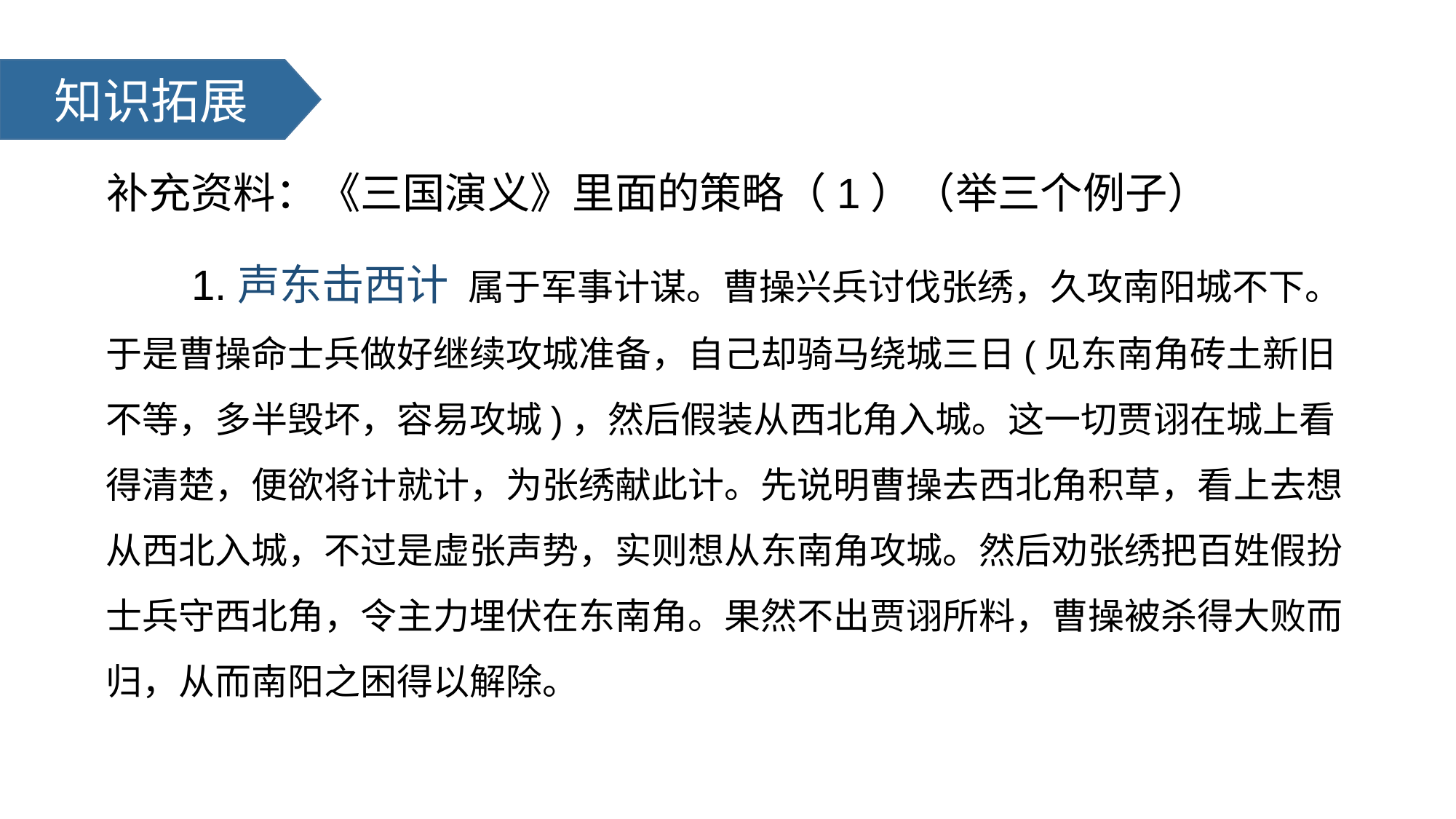

知识拓展
补充资料：《三国演义》里面的策略（1）（举三个例子）
1.声东击西计  属于军事计谋。曹操兴兵讨伐张绣，久攻南阳城不下。于是曹操命士兵做好继续攻城准备，自己却骑马绕城三日(见东南角砖土新旧不等，多半毁坏，容易攻城)，然后假装从西北角入城。这一切贾诩在城上看得清楚，便欲将计就计，为张绣献此计。先说明曹操去西北角积草，看上去想从西北入城，不过是虚张声势，实则想从东南角攻城。然后劝张绣把百姓假扮士兵守西北角，令主力埋伏在东南角。果然不出贾诩所料，曹操被杀得大败而归，从而南阳之困得以解除。